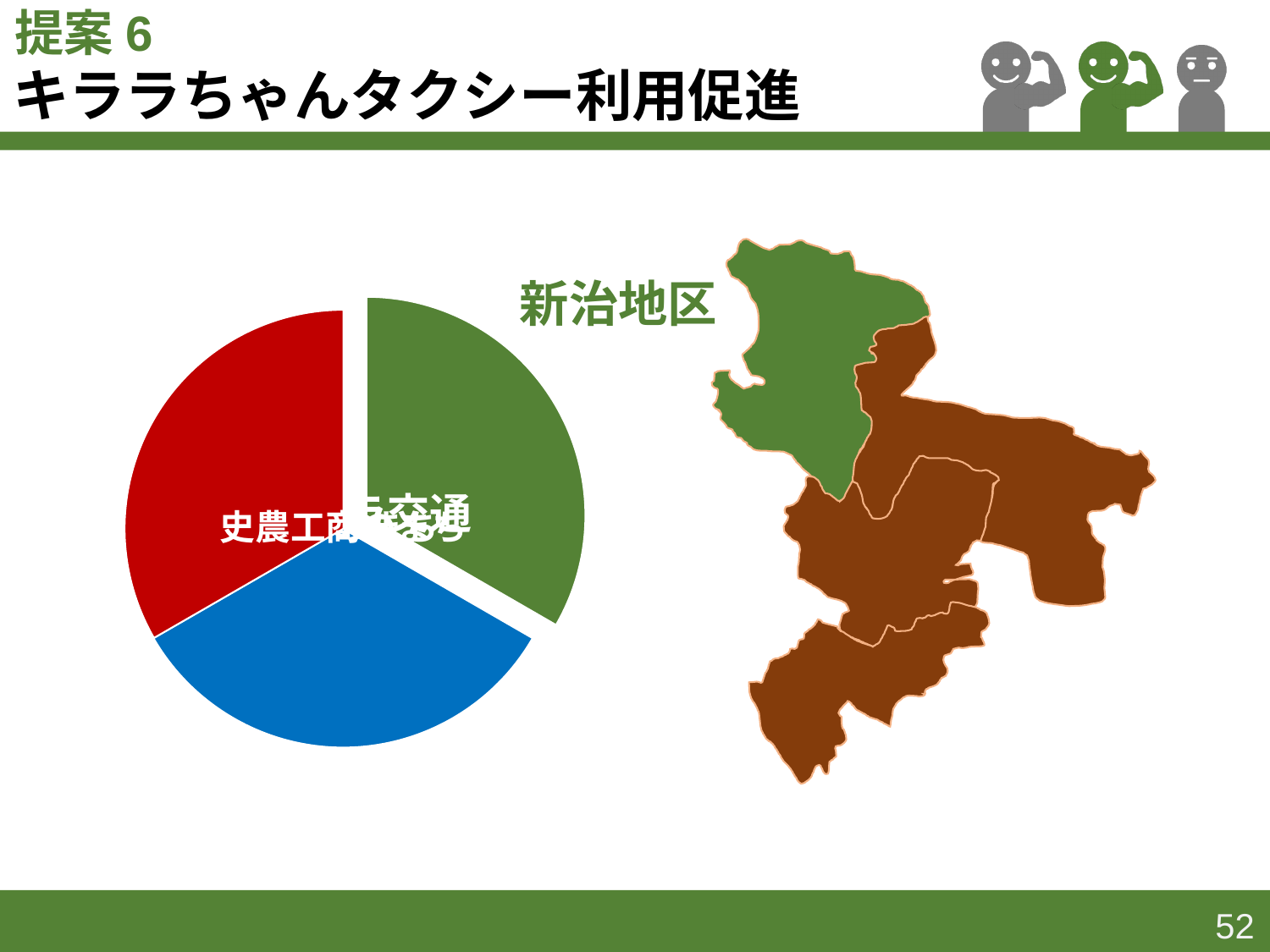

提案6
# キララちゃんタクシー利用促進

新治地区
キララ交通
AAAのまち
史農工商のまち
52